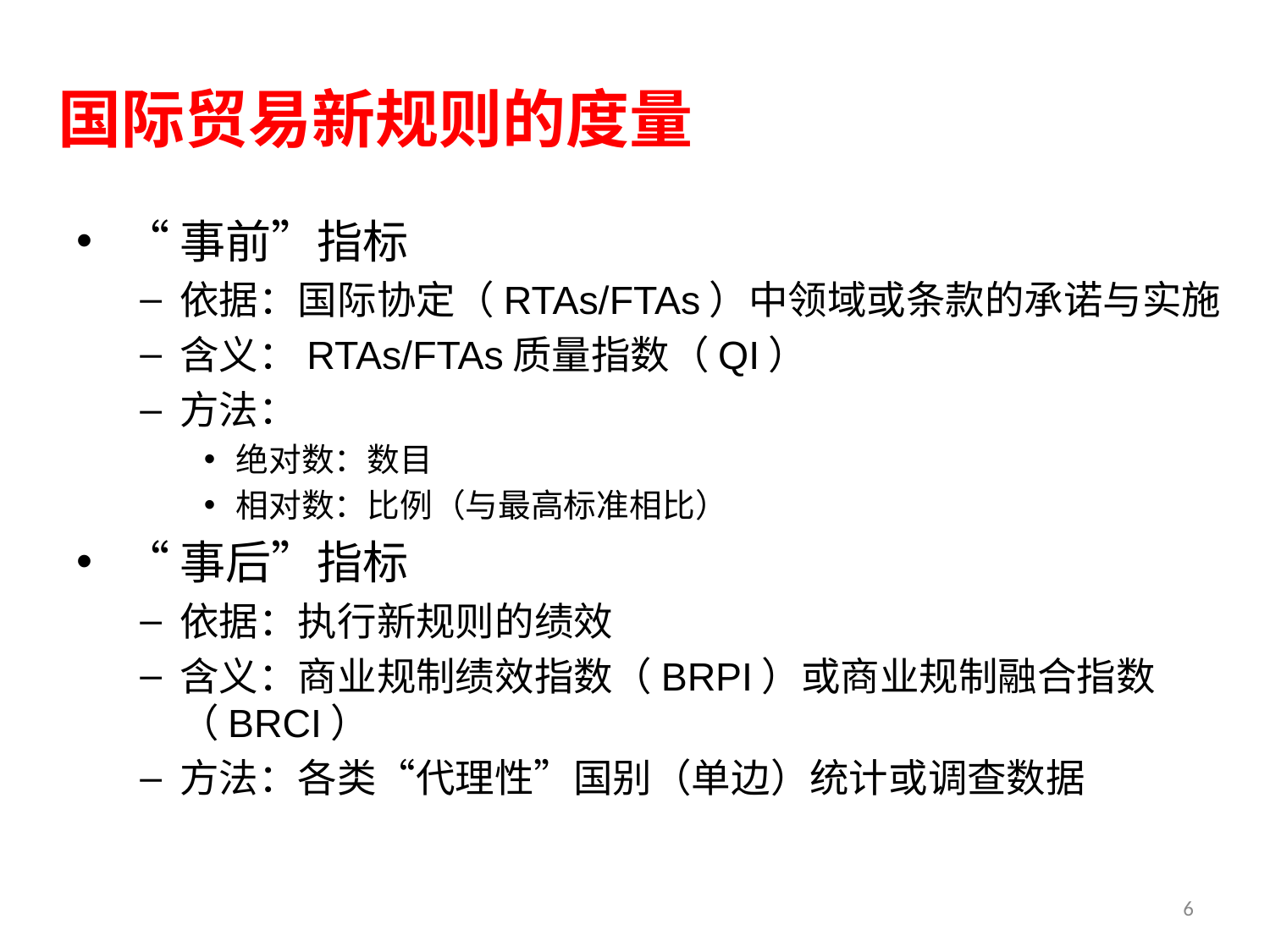

# 国际贸易新规则的度量
“事前”指标
依据：国际协定（RTAs/FTAs）中领域或条款的承诺与实施
含义：RTAs/FTAs质量指数（QI）
方法：
绝对数：数目
相对数：比例（与最高标准相比）
“事后”指标
依据：执行新规则的绩效
含义：商业规制绩效指数（BRPI）或商业规制融合指数（BRCI）
方法：各类“代理性”国别（单边）统计或调查数据

6